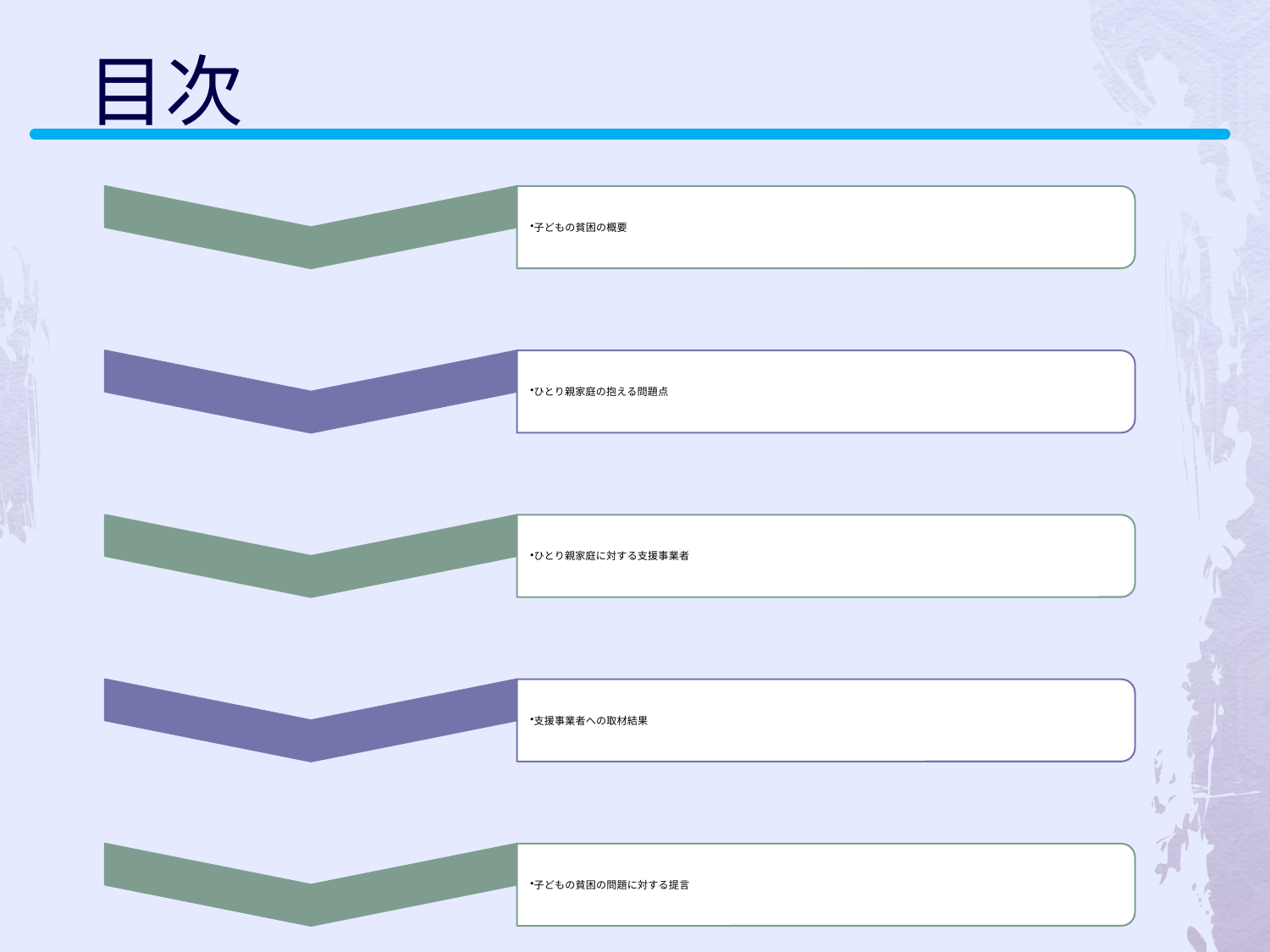

目次
子どもの貧困の概要
ひとり親家庭に対する支援事業者
支援事業者への取材結果
ひとり親家庭の抱える問題点
子どもの貧困の問題に対する提言